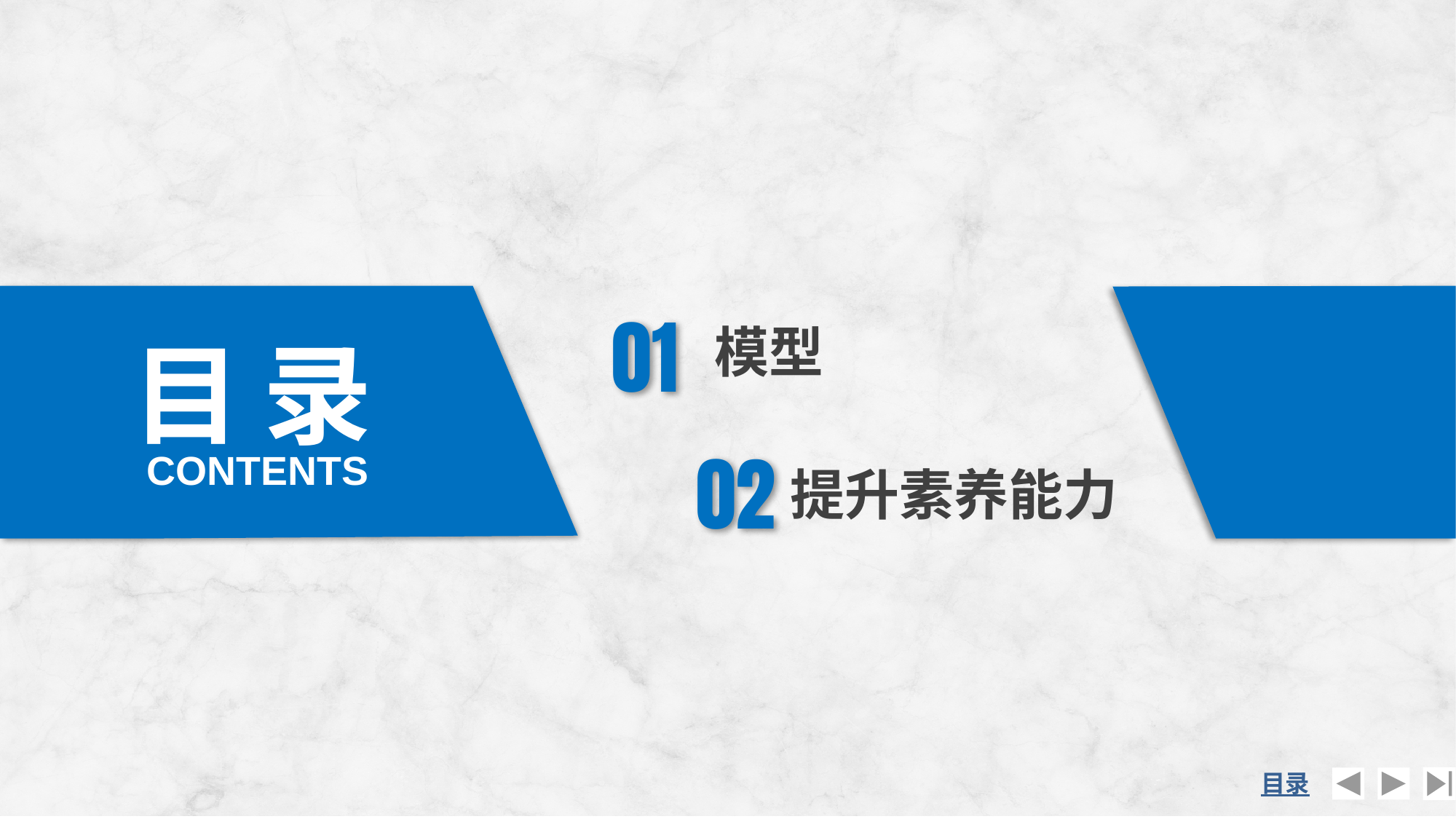

01
模型
目 录
CONTENTS
02
提升素养能力